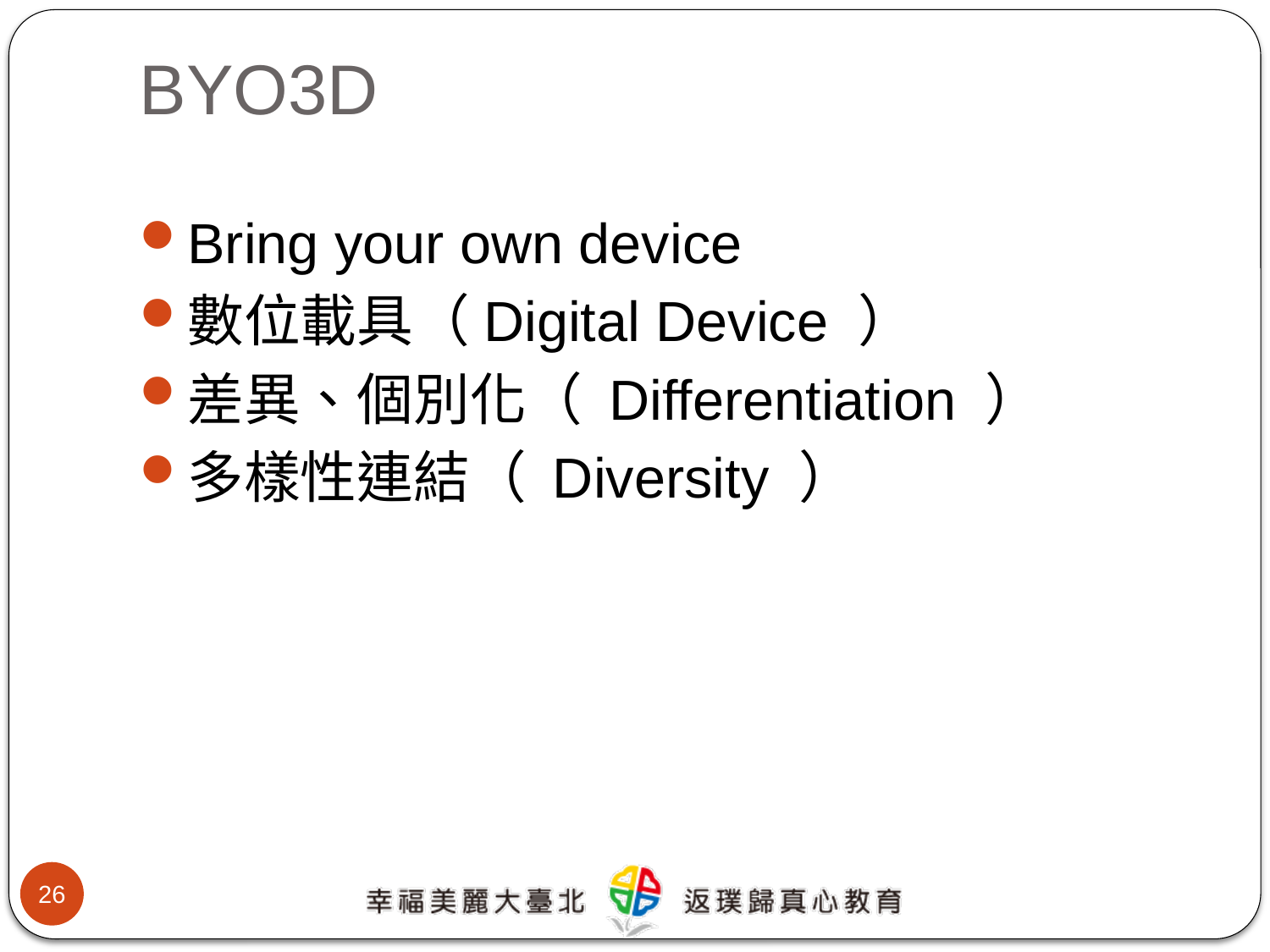

# BYO3D
Bring your own device
數位載具（Digital Device ）
差異、個別化（ Differentiation ）
多樣性連結（ Diversity ）
26